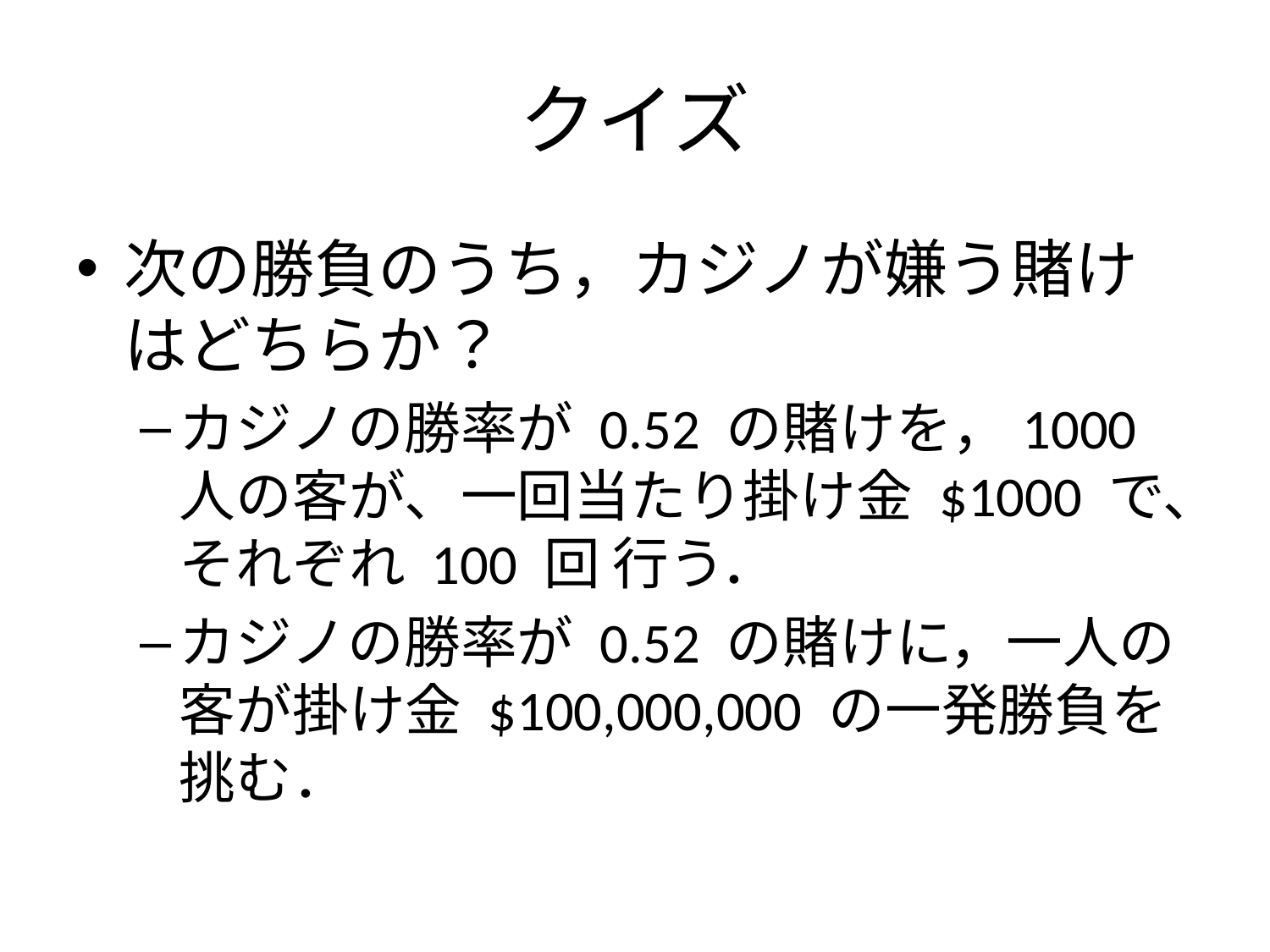

# クイズ
次の勝負のうち，カジノが嫌う賭けはどちらか？
カジノの勝率が 0.52 の賭けを，1000 人の客が、一回当たり掛け金 $1000 で、それぞれ 100 回 行う．
カジノの勝率が 0.52 の賭けに，一人の客が掛け金 $100,000,000 の一発勝負を挑む．